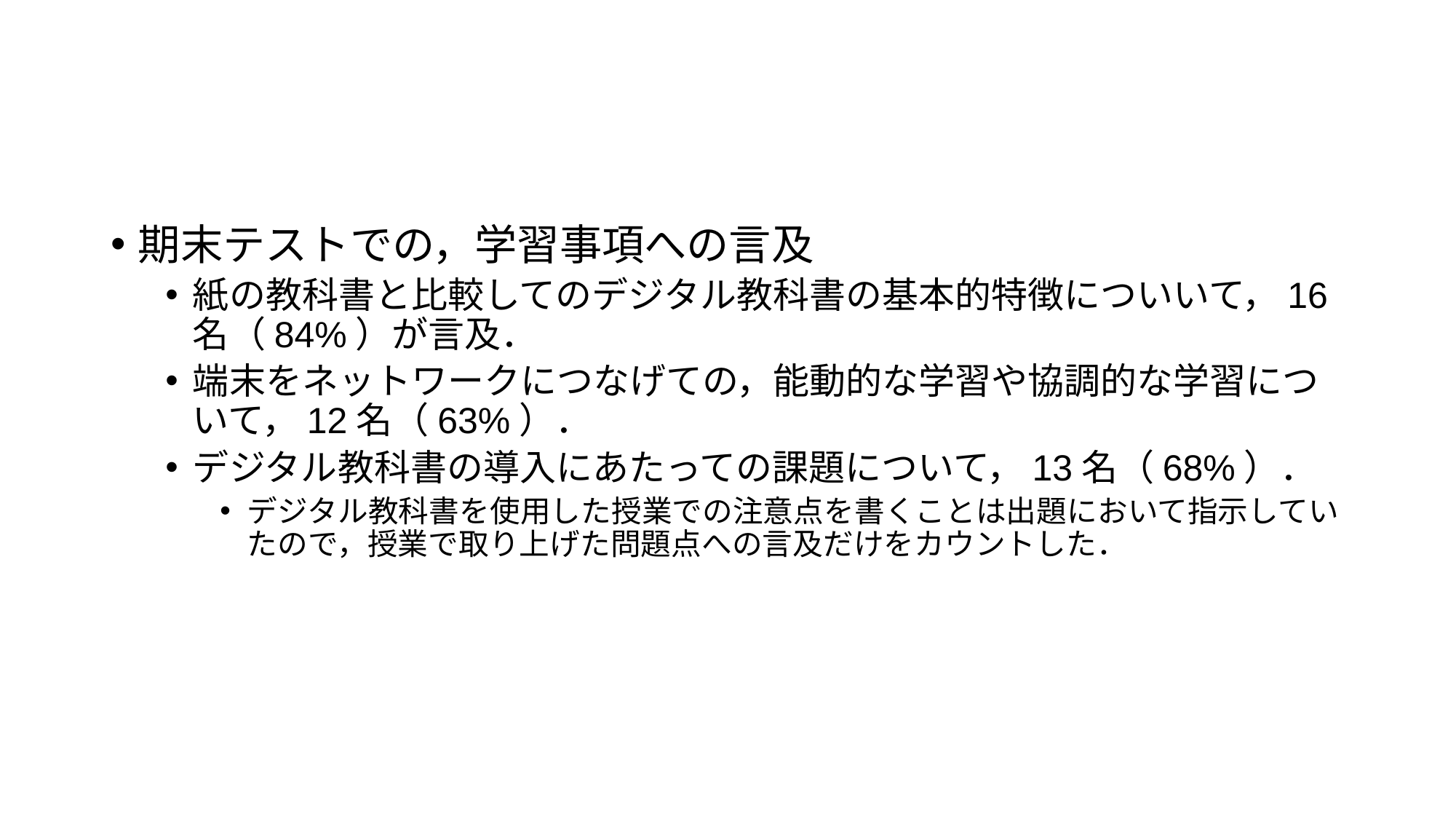

#
期末テストでの，学習事項への言及
紙の教科書と比較してのデジタル教科書の基本的特徴についいて，16名（84%）が言及．
端末をネットワークにつなげての，能動的な学習や協調的な学習について，12名（63%）．
デジタル教科書の導入にあたっての課題について，13名（68%）．
デジタル教科書を使用した授業での注意点を書くことは出題において指示していたので，授業で取り上げた問題点への言及だけをカウントした．